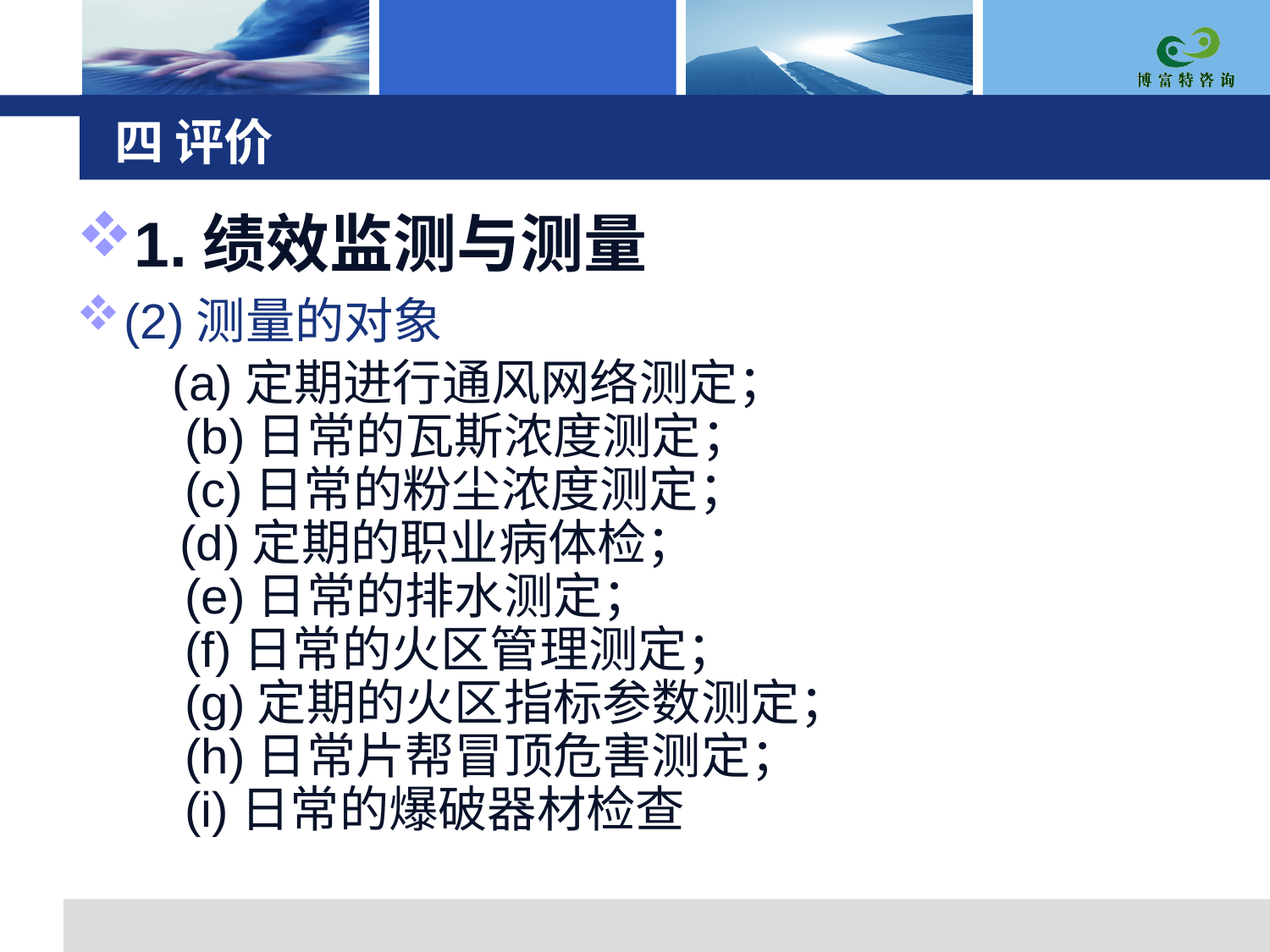

# 四 评价
1.绩效监测与测量
(2)测量的对象
       (a)定期进行通风网络测定；
　(b)日常的瓦斯浓度测定；
　(c)日常的粉尘浓度测定；
    (d)定期的职业病体检；
　(e)日常的排水测定；
　(f)日常的火区管理测定；
　(g)定期的火区指标参数测定；
　(h)日常片帮冒顶危害测定；
　(i)日常的爆破器材检查